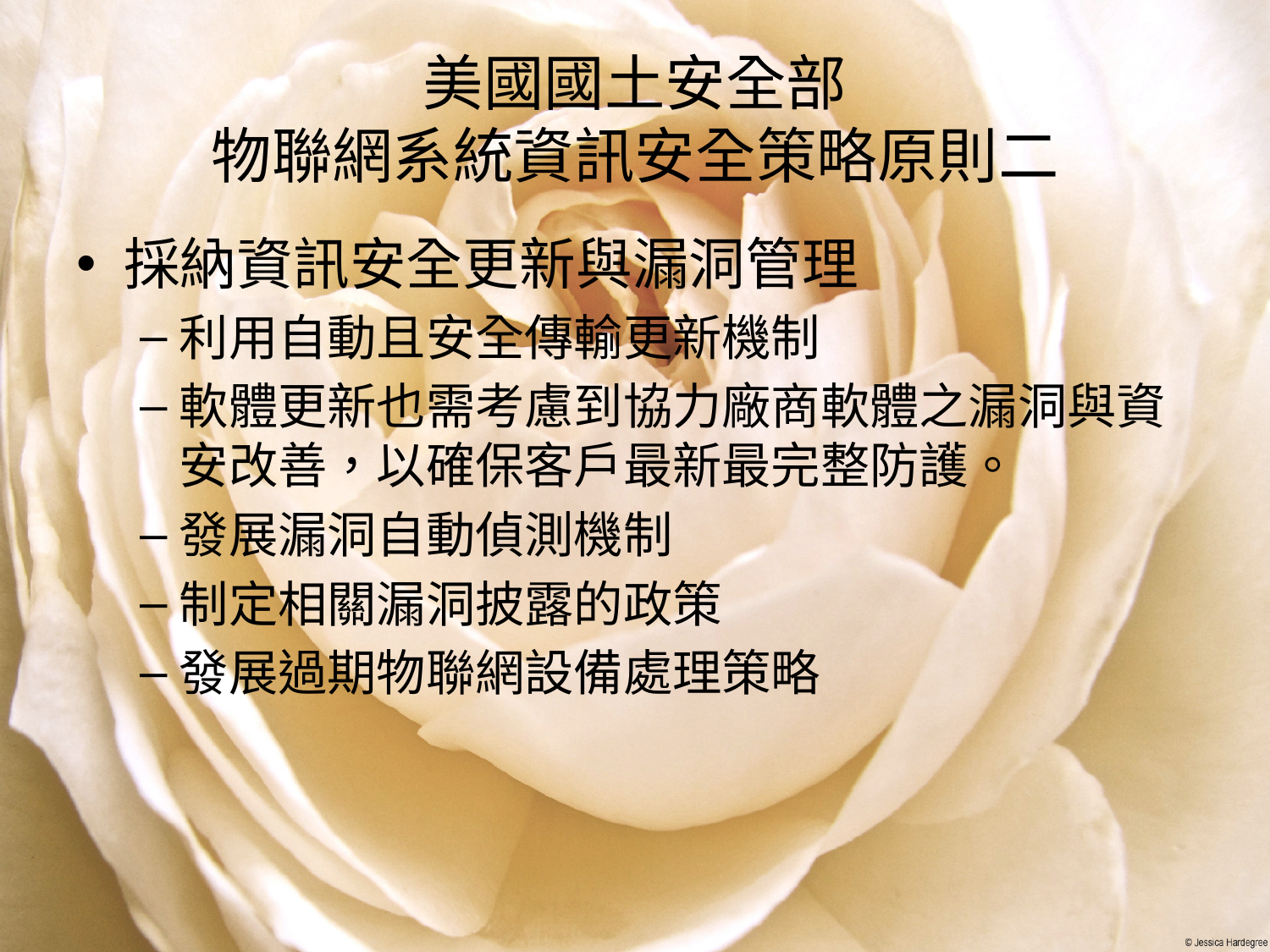

# 美國國土安全部 物聯網系統資訊安全策略原則二
採納資訊安全更新與漏洞管理
利用自動且安全傳輸更新機制
軟體更新也需考慮到協力廠商軟體之漏洞與資安改善，以確保客戶最新最完整防護。
發展漏洞自動偵測機制
制定相關漏洞披露的政策
發展過期物聯網設備處理策略